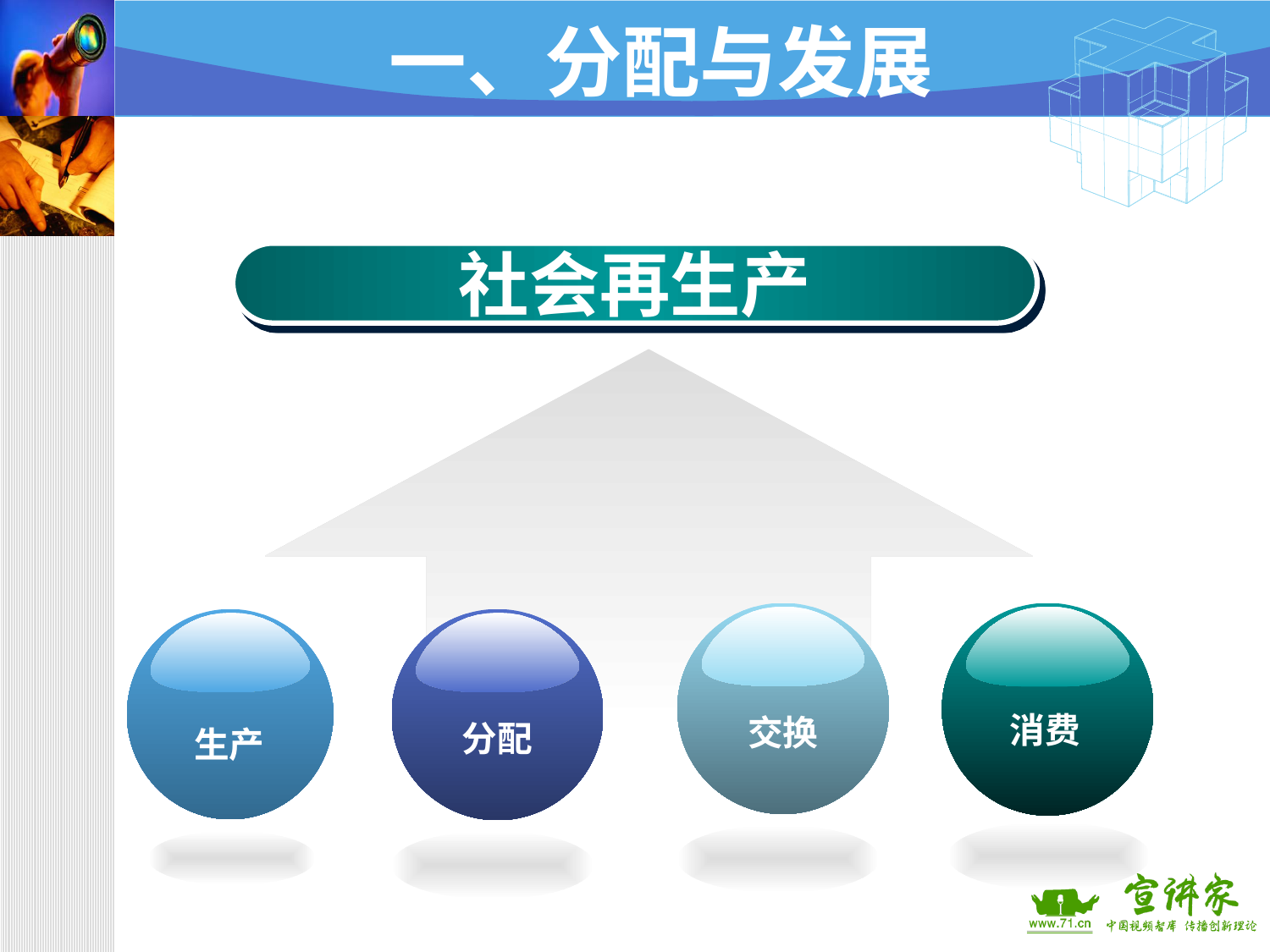

# 一、分配与发展
社会再生产

交换

消费

生产

分配